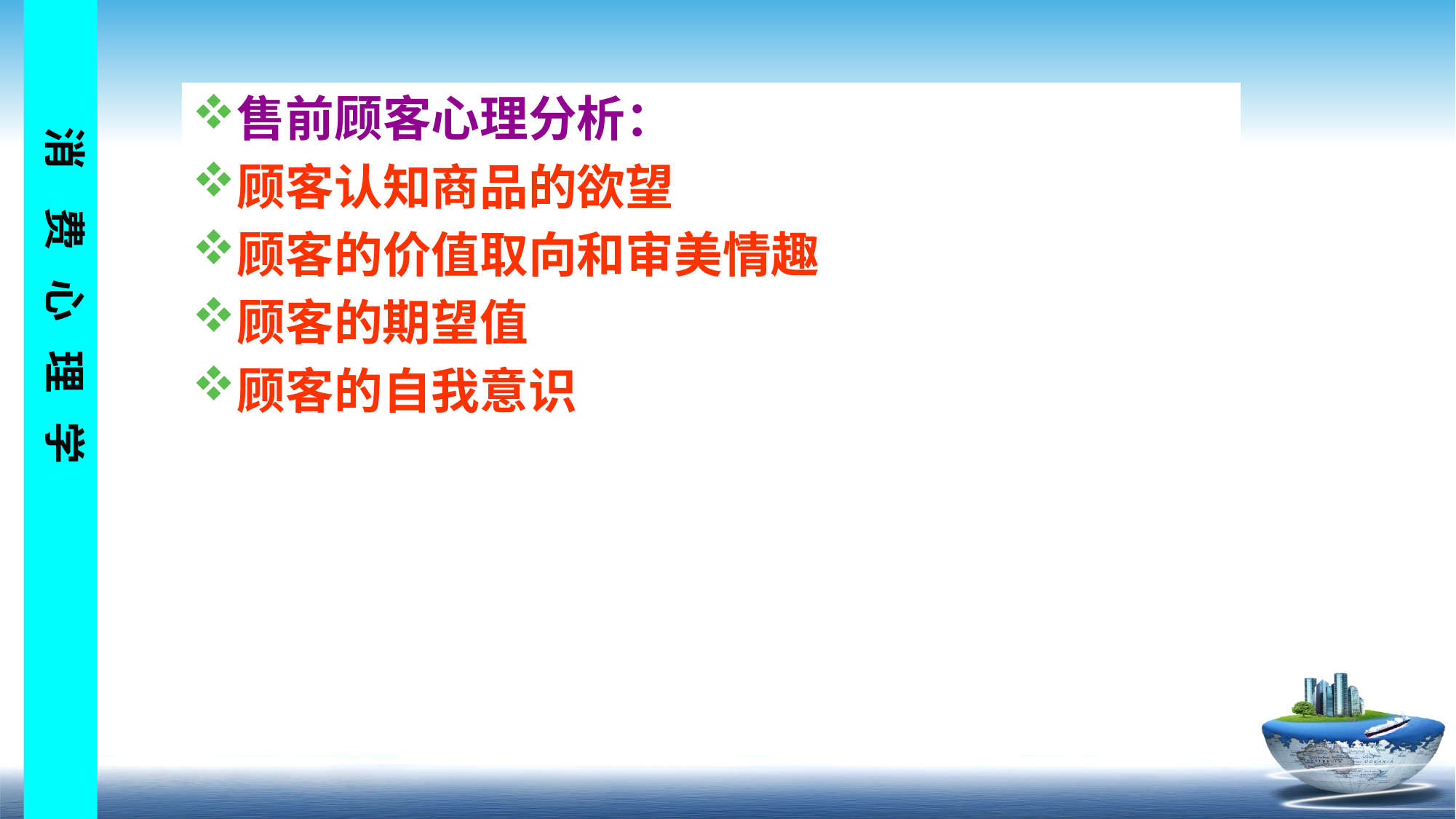

售前顾客心理分析：
顾客认知商品的欲望
顾客的价值取向和审美情趣
顾客的期望值
顾客的自我意识